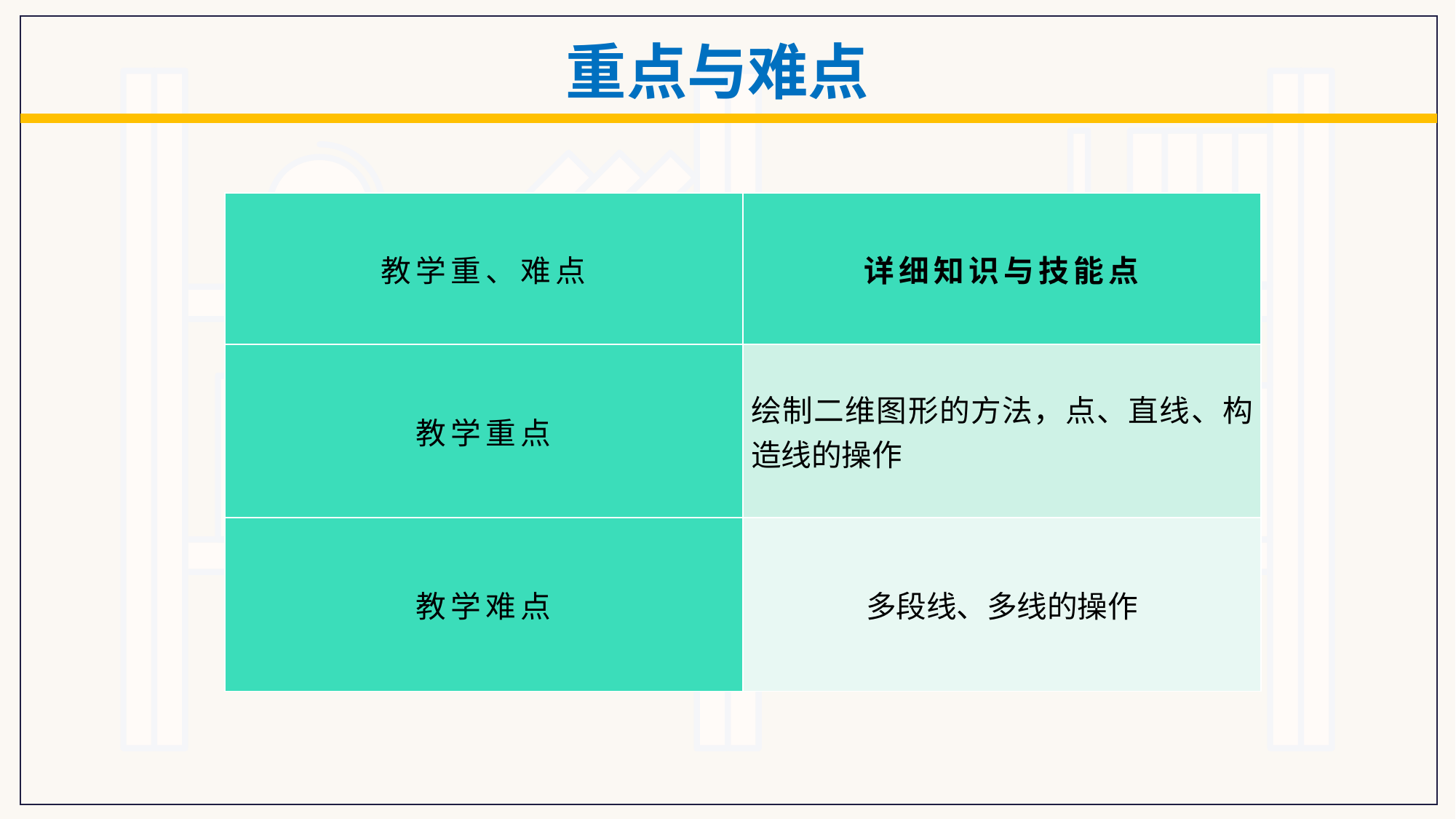

重点与难点

| 教学重、难点 | 详细知识与技能点 |
| --- | --- |
| 教学重点 | 绘制二维图形的方法，点、直线、构造线的操作 |
| 教学难点 | 多段线、多线的操作 |